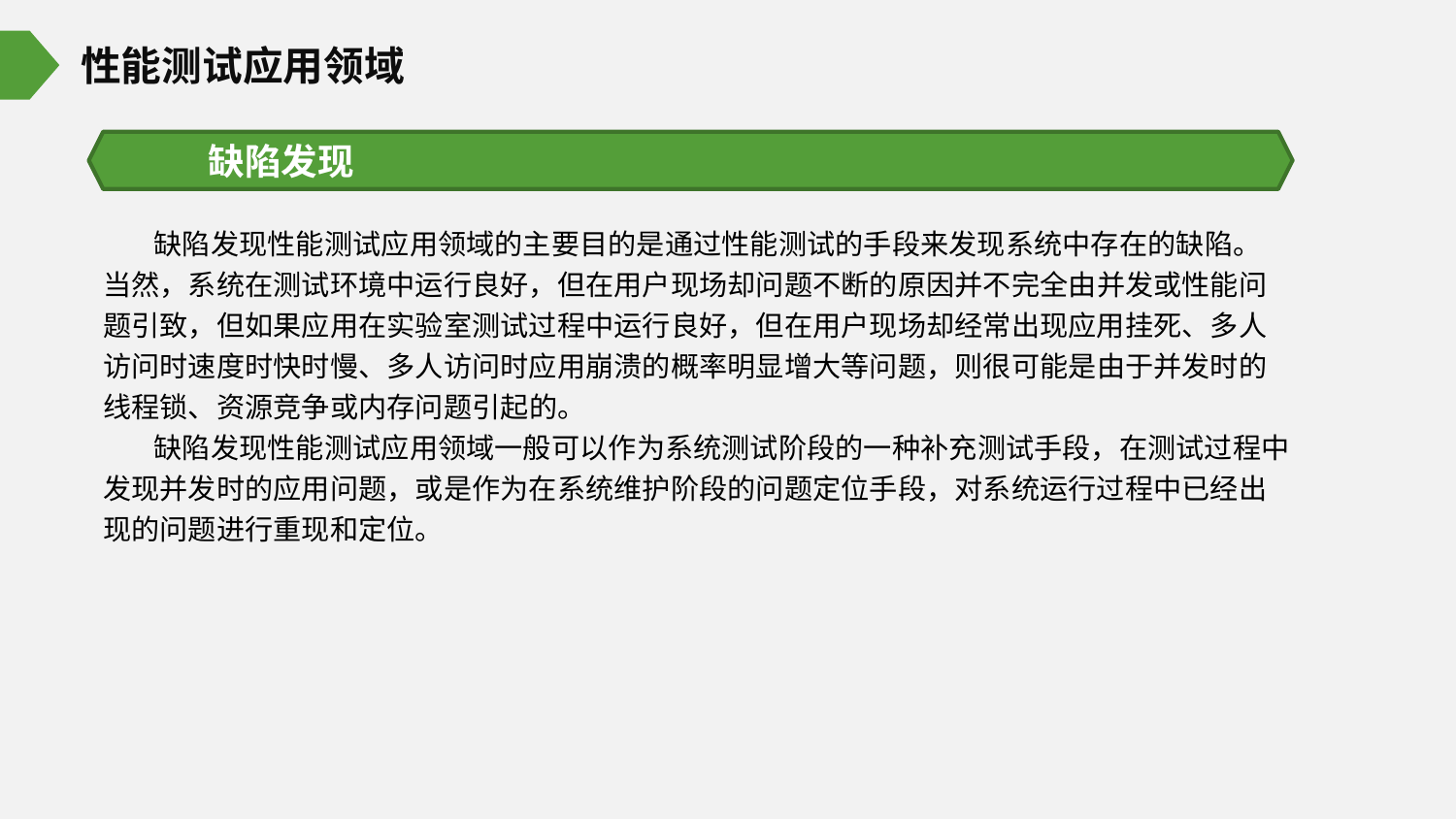

性能测试应用领域
缺陷发现
       缺陷发现性能测试应用领域的主要目的是通过性能测试的手段来发现系统中存在的缺陷。
当然，系统在测试环境中运行良好，但在用户现场却问题不断的原因并不完全由并发或性能问题引致，但如果应用在实验室测试过程中运行良好，但在用户现场却经常出现应用挂死、多人访问时速度时快时慢、多人访问时应用崩溃的概率明显增大等问题，则很可能是由于并发时的线程锁、资源竞争或内存问题引起的。
       缺陷发现性能测试应用领域一般可以作为系统测试阶段的一种补充测试手段，在测试过程中发现并发时的应用问题，或是作为在系统维护阶段的问题定位手段，对系统运行过程中已经出现的问题进行重现和定位。